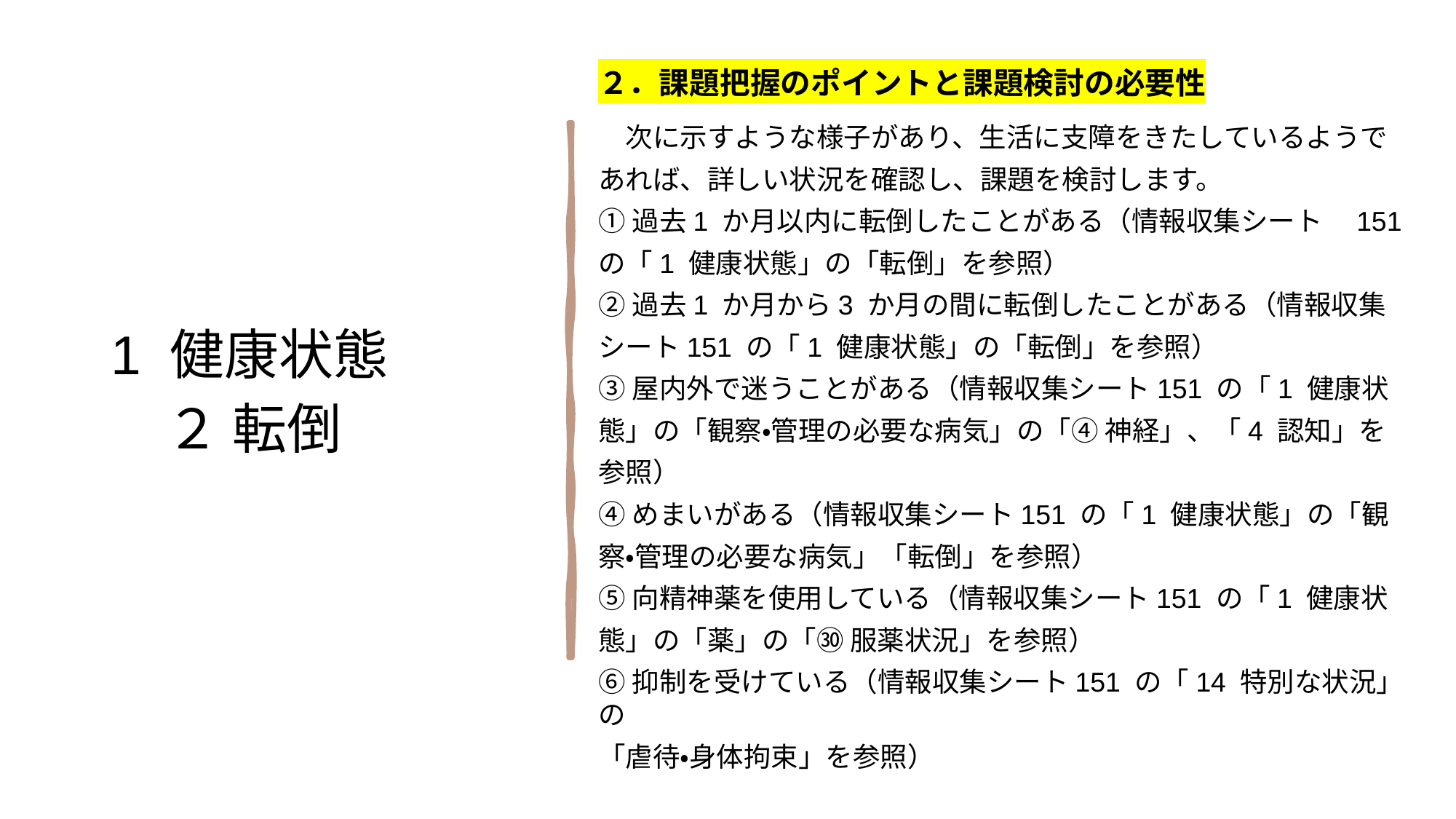

1 健康状態
　２ 転倒
２．課題把握のポイントと課題検討の必要性

　次に示すような様子があり、生活に支障をきたしているようで
あれば、詳しい状況を確認し、課題を検討します。
①過去1 か月以内に転倒したことがある（情報収集シート　151
の「1 健康状態」の「転倒」を参照）
②過去1 か月から3 か月の間に転倒したことがある（情報収集
シート151 の「1 健康状態」の「転倒」を参照）
③屋内外で迷うことがある（情報収集シート151 の「1 健康状
態」の「観察・管理の必要な病気」の「④ 神経」、「4 認知」を
参照）
④めまいがある（情報収集シート151 の「1 健康状態」の「観
察・管理の必要な病気」「転倒」を参照）
⑤向精神薬を使用している（情報収集シート151 の「1 健康状
態」の「薬」の「㉚ 服薬状況」を参照）
⑥抑制を受けている（情報収集シート151 の「14 特別な状況」の
「虐待・身体拘束」を参照）